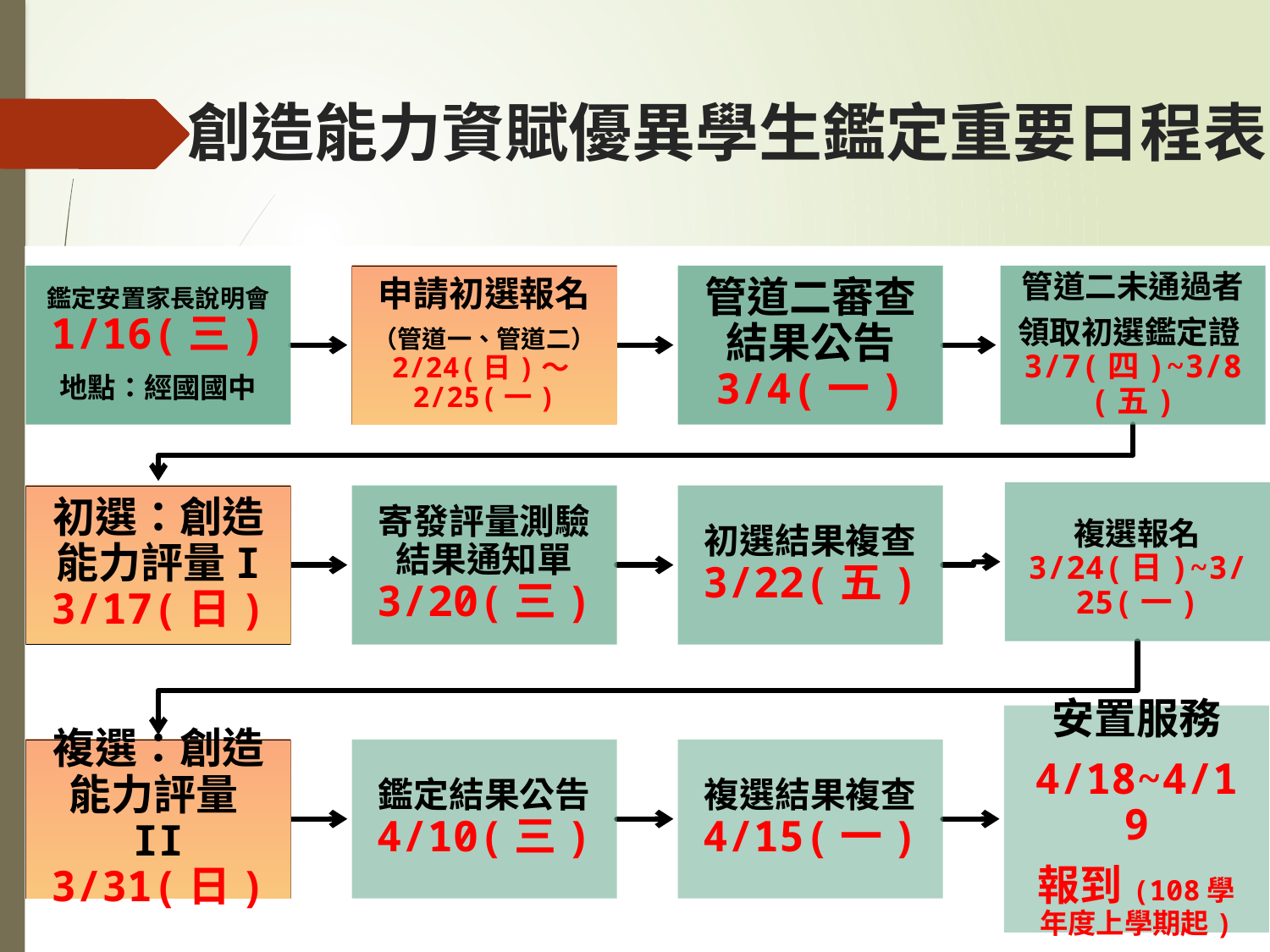

# 創造能力資賦優異學生鑑定重要日程表

鑑定安置家長說明會
1/16(三)
地點：經國國中

申請初選報名
（管道一、管道二）
2/24(日)～2/25(一)

管道二審查結果公告
3/4(一)

管道二未通過者
領取初選鑑定證3/7(四)~3/8(五)

初選：創造能力評量I
3/17(日)

寄發評量測驗 結果通知單
3/20(三)

初選結果複查
3/22(五)

複選報名
3/24(日)~3/25(一)

複選：創造能力評量II
3/31(日)

鑑定結果公告
4/10(三)

複選結果複查
4/15(一)
安置服務
4/18~4/19
報到(108學年度上學期起)